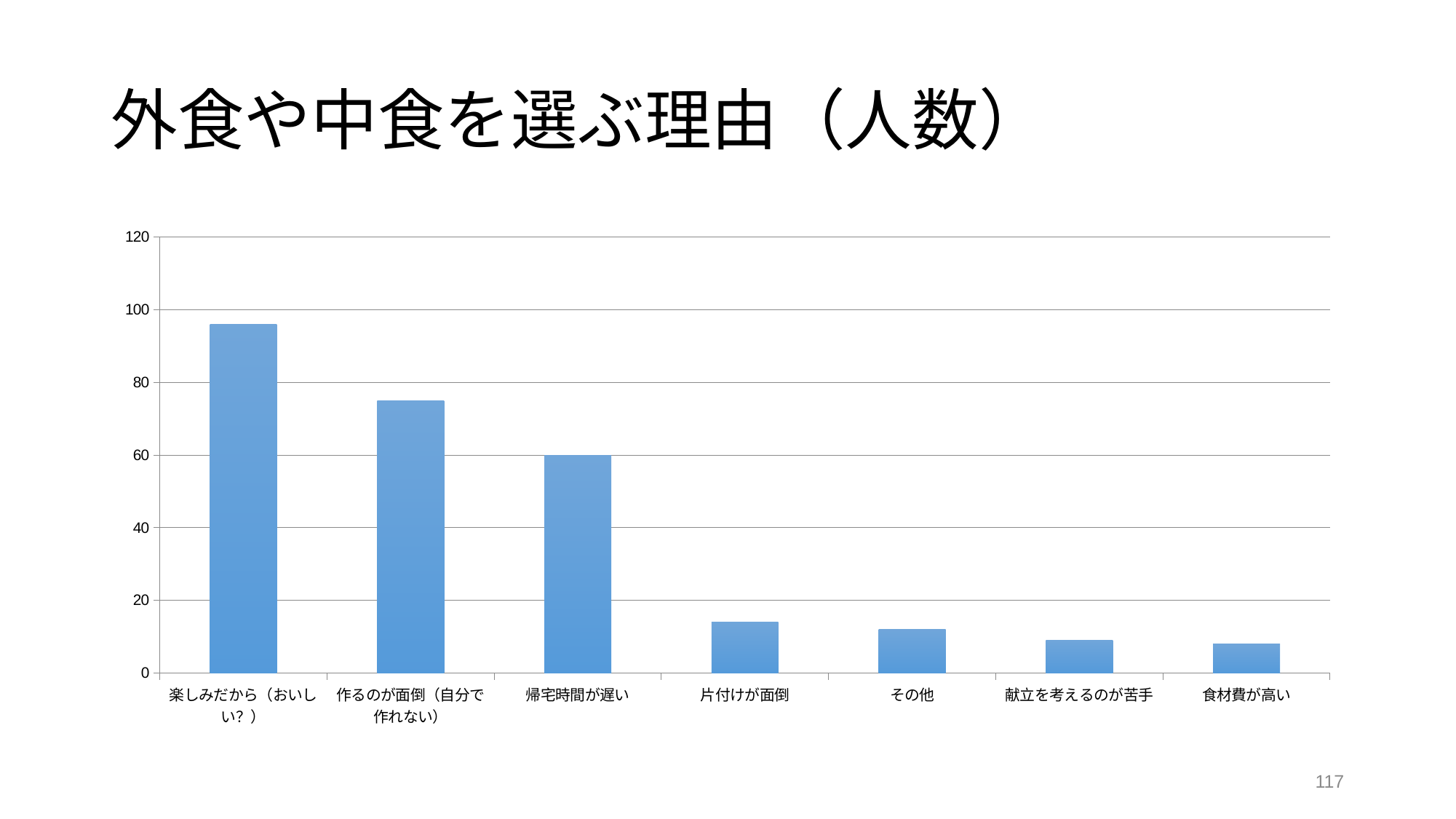

# 外食や中食を選ぶ理由（人数）

### Chart

| Category |  |
|---|---|
| 楽しみだから（おいしい？） | 96.0 |
| 作るのが面倒（自分で作れない） | 75.0 |
| 帰宅時間が遅い | 60.0 |
| 片付けが面倒 | 14.0 |
| その他 | 12.0 |
| 献立を考えるのが苦手 | 9.0 |
| 食材費が高い | 8.0 |
117